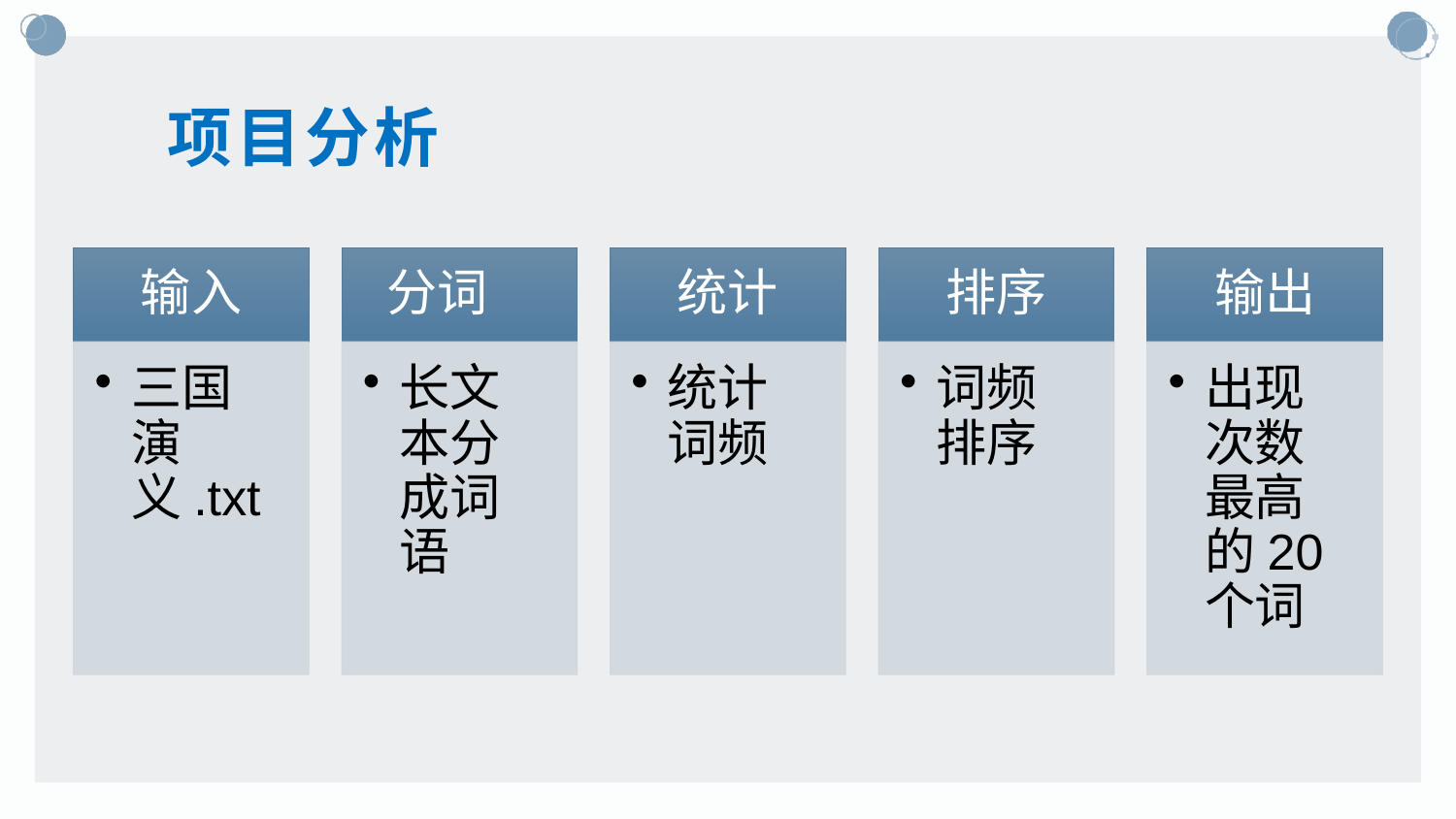

# 项目分析
输入
三国演义.txt
分词
长文本分成词语
统计
统计词频
排序
词频排序
输出
出现次数最高的20个词